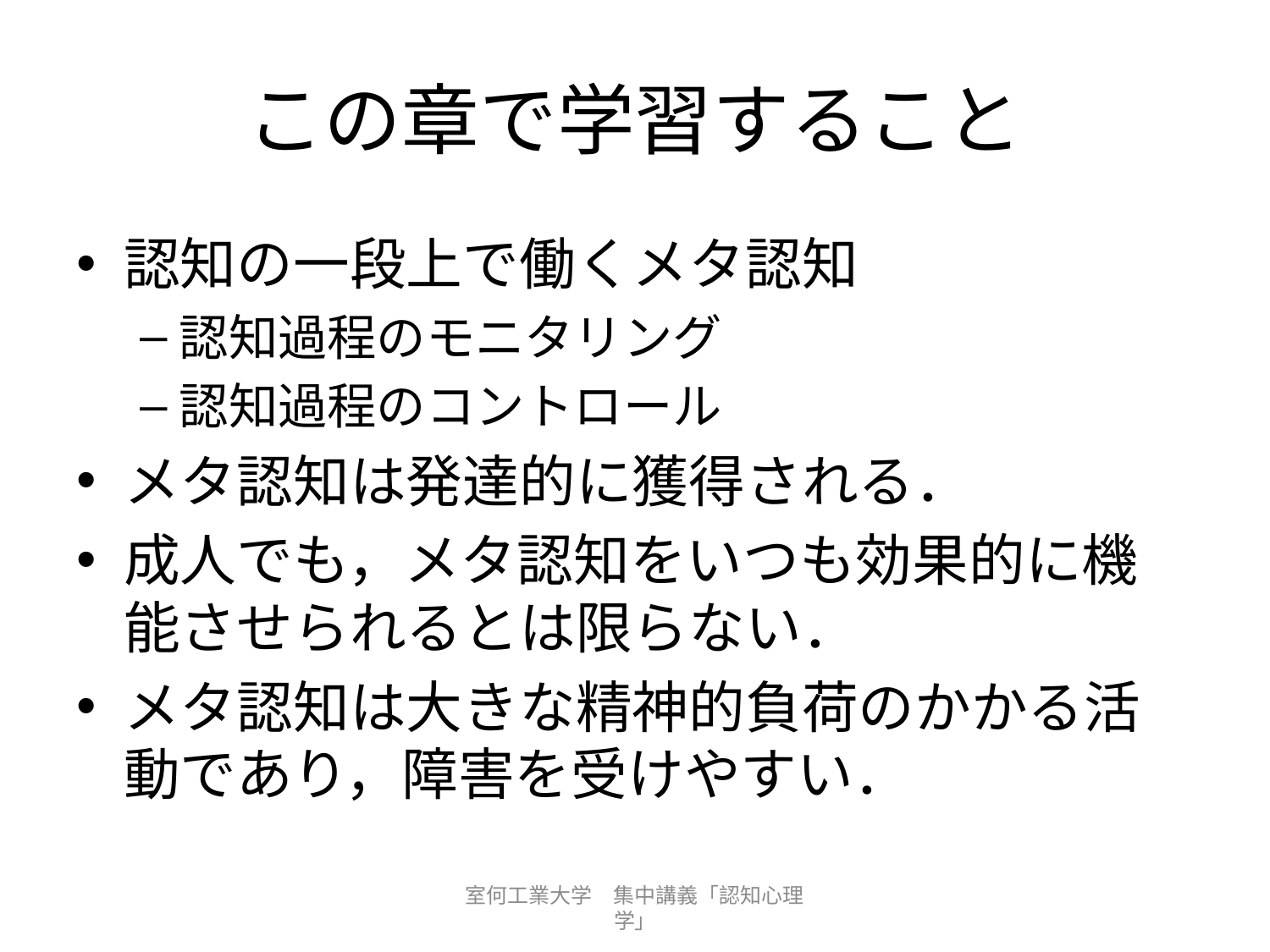

# この章で学習すること
認知の一段上で働くメタ認知
認知過程のモニタリング
認知過程のコントロール
メタ認知は発達的に獲得される．
成人でも，メタ認知をいつも効果的に機能させられるとは限らない．
メタ認知は大きな精神的負荷のかかる活動であり，障害を受けやすい．
室何工業大学　集中講義「認知心理学」